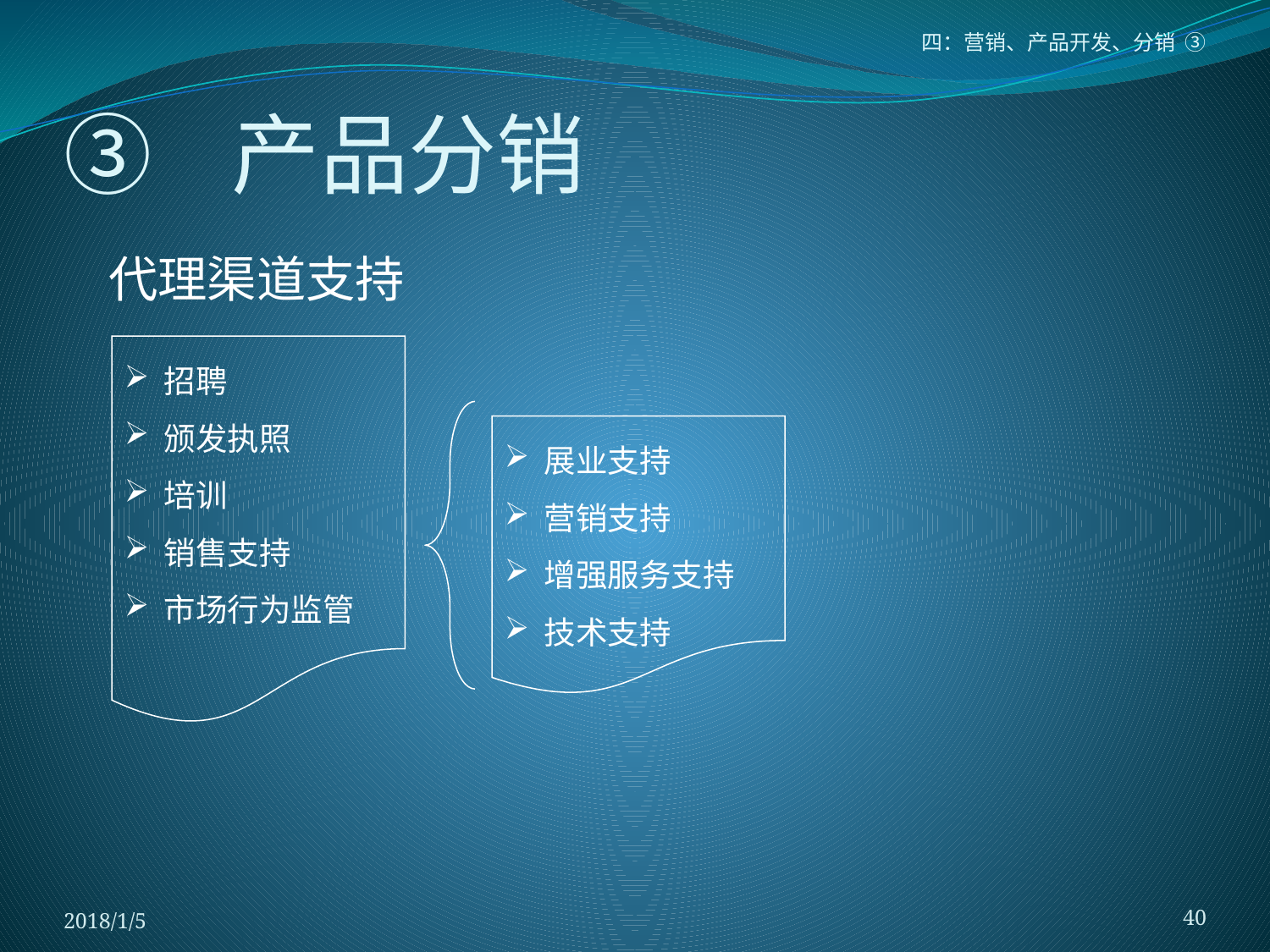

四：营销、产品开发、分销  ③
# ③   产品分销
代理渠道支持
招聘
颁发执照
培训
销售支持
市场行为监管

展业支持
营销支持
增强服务支持
技术支持

2018/1/5
40